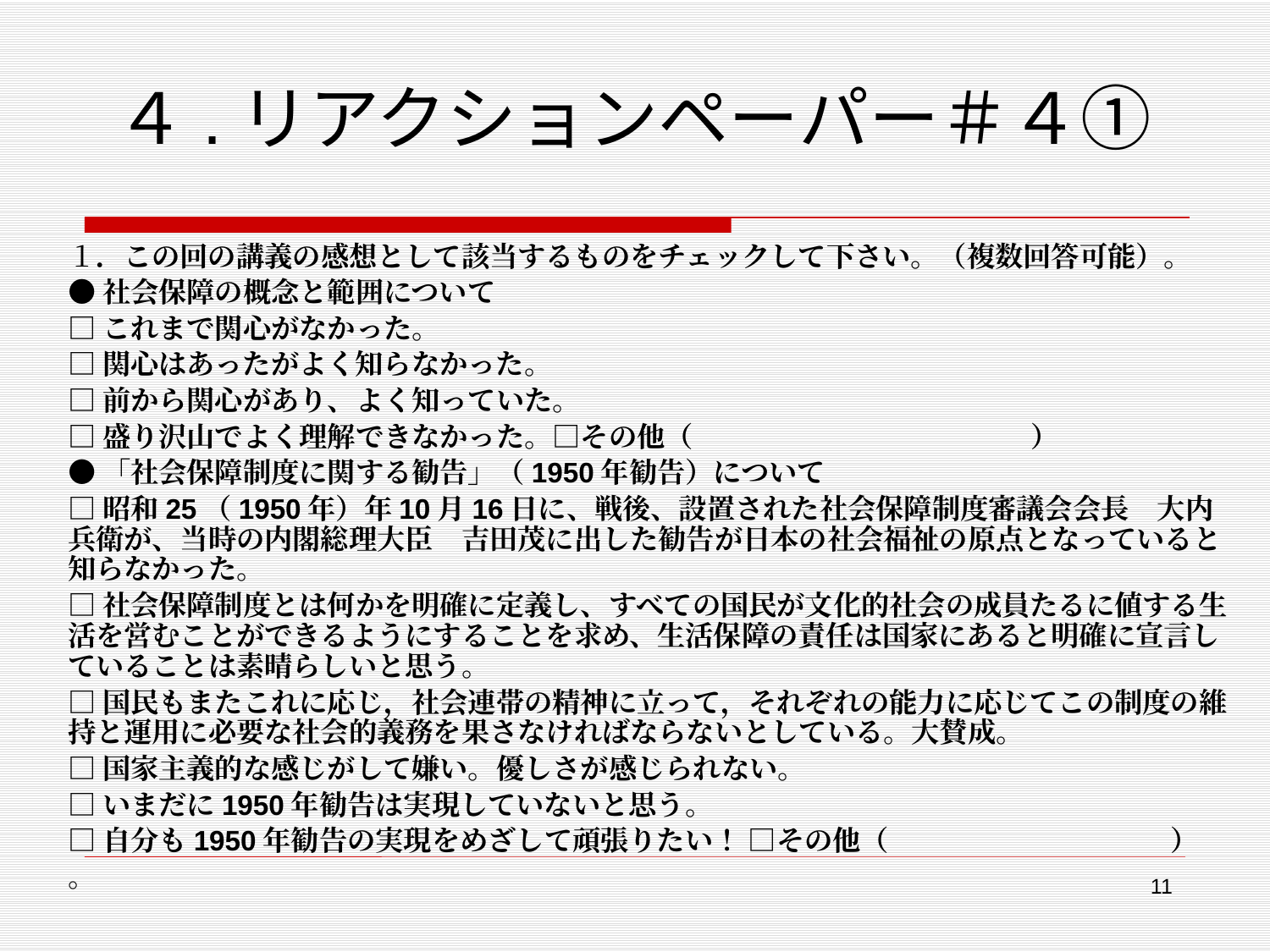

# ４.リアクションペーパー＃４①
１．この回の講義の感想として該当するものをチェックして下さい。（複数回答可能）。
●社会保障の概念と範囲について
□これまで関心がなかった。
□関心はあったがよく知らなかった。
□前から関心があり、よく知っていた。
□盛り沢山でよく理解できなかった。□その他（　　　　　　　　　　　　）
●「社会保障制度に関する勧告」（1950年勧告）について
□昭和25（1950年）年10月16日に、戦後、設置された社会保障制度審議会会長　大内兵衛が、当時の内閣総理大臣　吉田茂に出した勧告が日本の社会福祉の原点となっていると知らなかった。
□社会保障制度とは何かを明確に定義し、すべての国民が文化的社会の成員たるに値する生活を営むことができるようにすることを求め、生活保障の責任は国家にあると明確に宣言していることは素晴らしいと思う。
□国民もまたこれに応じ，社会連帯の精神に立って，それぞれの能力に応じてこの制度の維持と運用に必要な社会的義務を果さなければならないとしている。大賛成。
□国家主義的な感じがして嫌い。優しさが感じられない。
□いまだに1950年勧告は実現していないと思う。
□自分も1950年勧告の実現をめざして頑張りたい！ □その他（　　　　　　　　　　）
。
11